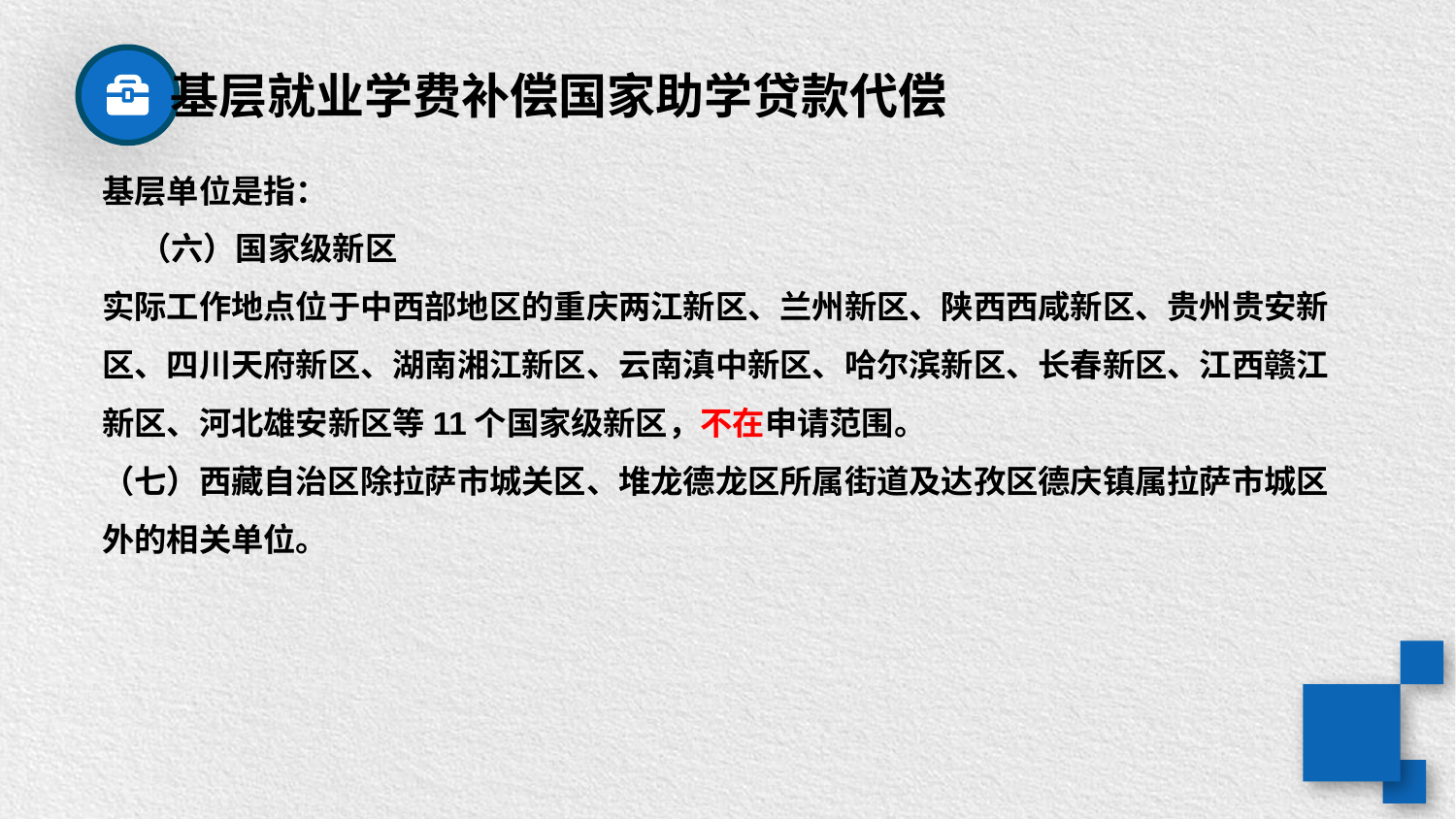

基层就业学费补偿国家助学贷款代偿

基层单位是指：
    （六）国家级新区
实际工作地点位于中西部地区的重庆两江新区、兰州新区、陕西西咸新区、贵州贵安新区、四川天府新区、湖南湘江新区、云南滇中新区、哈尔滨新区、长春新区、江西赣江新区、河北雄安新区等11个国家级新区，不在申请范围。
（七）西藏自治区除拉萨市城关区、堆龙德龙区所属街道及达孜区德庆镇属拉萨市城区外的相关单位。